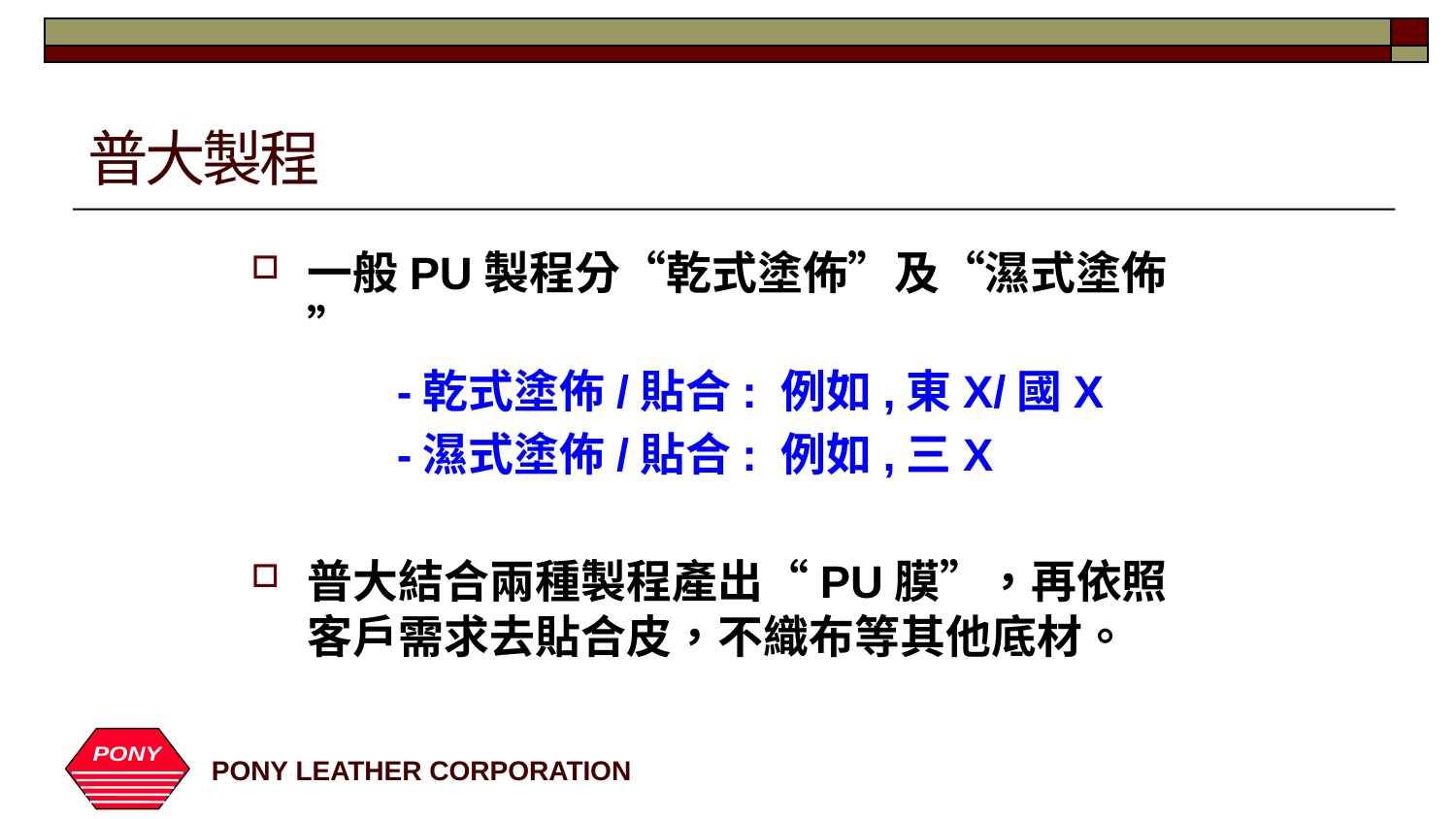

# 普大製程
一般PU製程分“乾式塗佈”及“濕式塗佈”
	-乾式塗佈/貼合: 例如,東X/國X
	-濕式塗佈/貼合: 例如,三X

普大結合兩種製程產出“PU膜”，再依照客戶需求去貼合皮，不織布等其他底材。